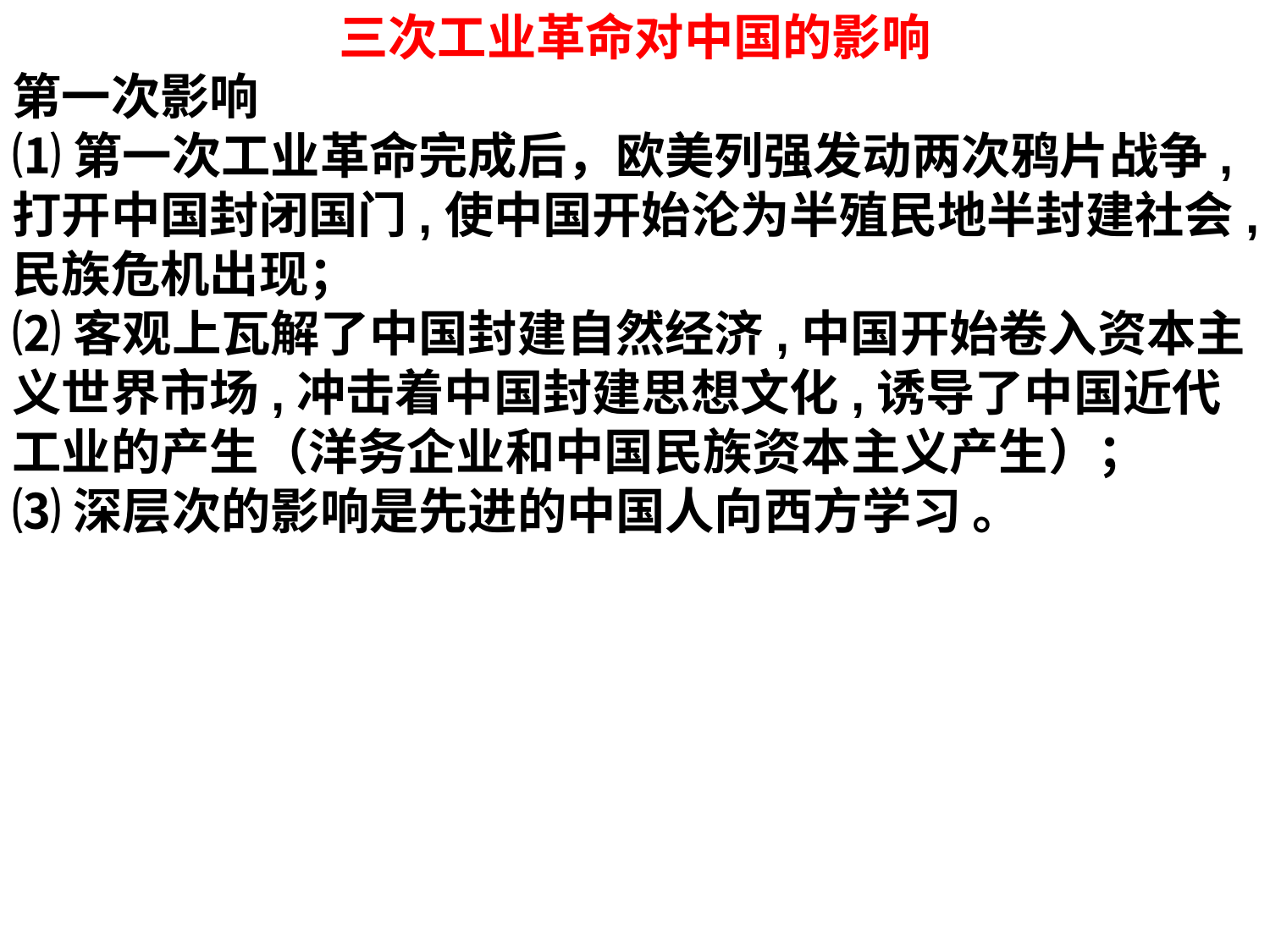

三次工业革命对中国的影响
第一次影响
⑴第一次工业革命完成后，欧美列强发动两次鸦片战争,打开中国封闭国门,使中国开始沦为半殖民地半封建社会,民族危机出现；
⑵客观上瓦解了中国封建自然经济,中国开始卷入资本主义世界市场,冲击着中国封建思想文化,诱导了中国近代工业的产生（洋务企业和中国民族资本主义产生）；
⑶深层次的影响是先进的中国人向西方学习 。